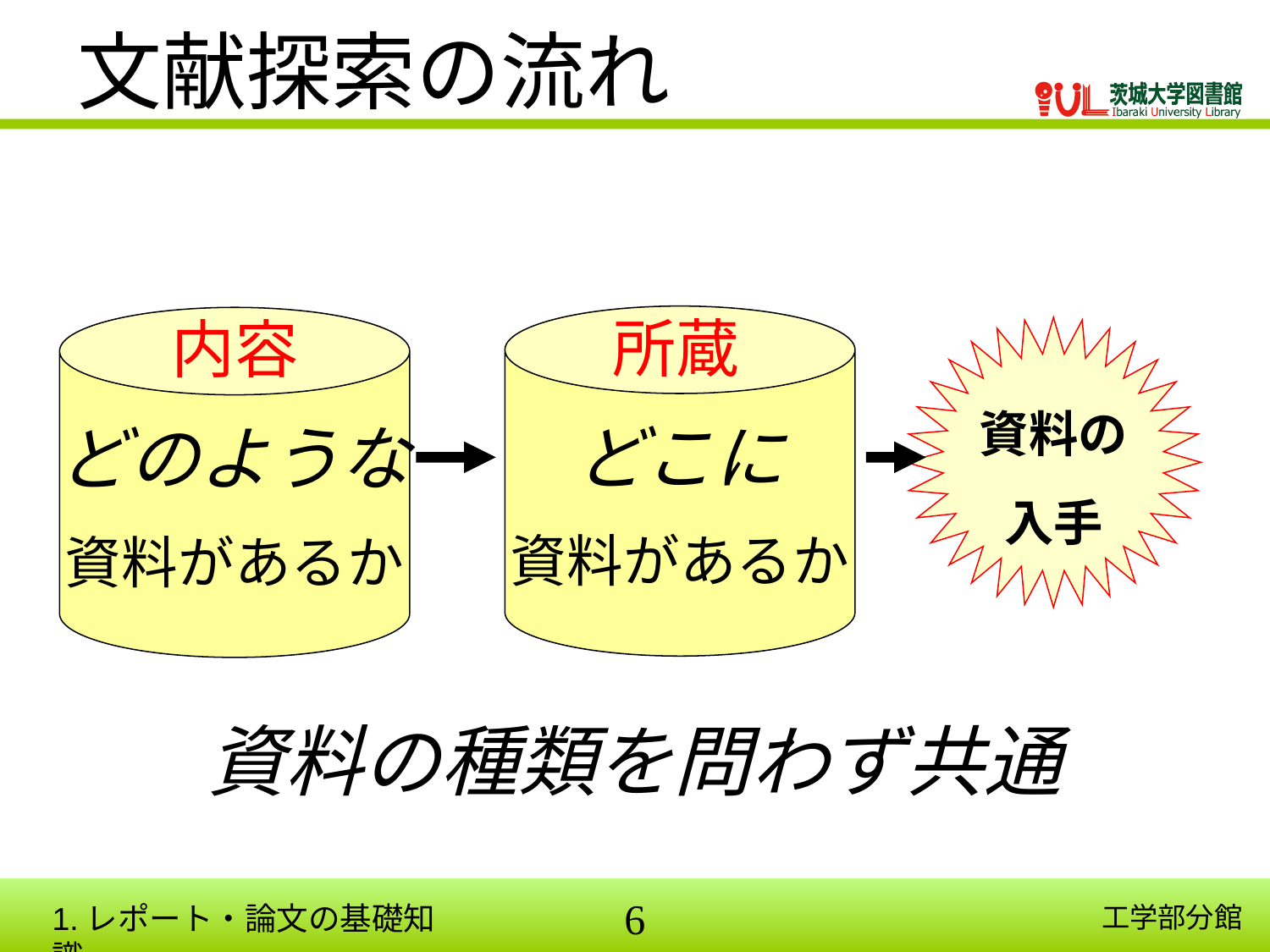

文献探索の流れ
内容
どこに
資料があるか
どのような
資料があるか
所蔵
資料の
入手

資料の種類を問わず共通
1.レポート・論文の基礎知識
工学部分館